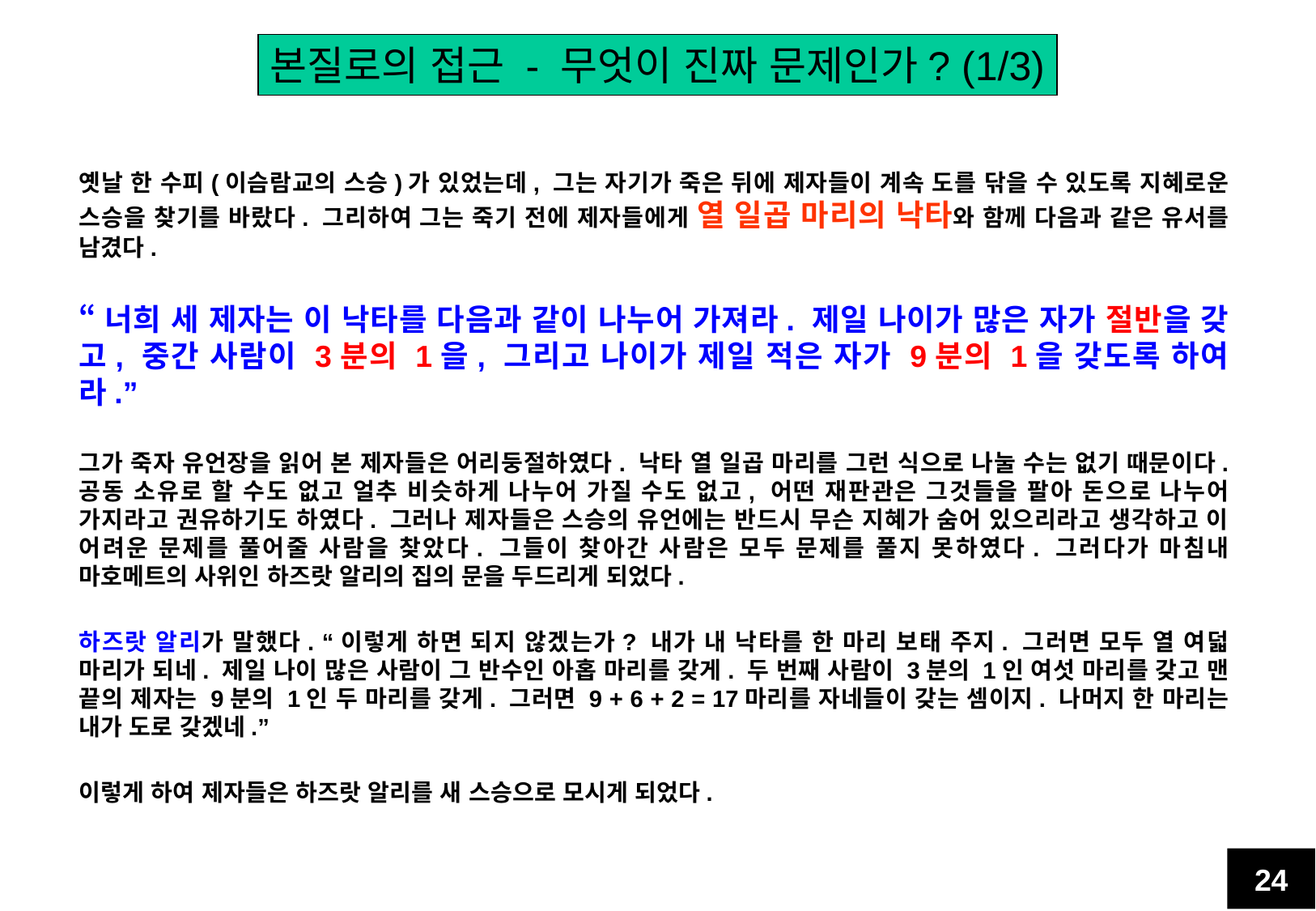

본질로의 접근 - 무엇이 진짜 문제인가? (1/3)
옛날 한 수피(이슴람교의 스승)가 있었는데, 그는 자기가 죽은 뒤에 제자들이 계속 도를 닦을 수 있도록 지혜로운 스승을 찾기를 바랐다. 그리하여 그는 죽기 전에 제자들에게 열 일곱 마리의 낙타와 함께 다음과 같은 유서를 남겼다.

“너희 세 제자는 이 낙타를 다음과 같이 나누어 가져라. 제일 나이가 많은 자가 절반을 갖고, 중간 사람이 3분의 1을, 그리고 나이가 제일 적은 자가 9분의 1을 갖도록 하여라.”

그가 죽자 유언장을 읽어 본 제자들은 어리둥절하였다. 낙타 열 일곱 마리를 그런 식으로 나눌 수는 없기 때문이다. 공동 소유로 할 수도 없고 얼추 비슷하게 나누어 가질 수도 없고, 어떤 재판관은 그것들을 팔아 돈으로 나누어 가지라고 권유하기도 하였다. 그러나 제자들은 스승의 유언에는 반드시 무슨 지혜가 숨어 있으리라고 생각하고 이 어려운 문제를 풀어줄 사람을 찾았다. 그들이 찾아간 사람은 모두 문제를 풀지 못하였다. 그러다가 마침내 마호메트의 사위인 하즈랏 알리의 집의 문을 두드리게 되었다.

하즈랏 알리가 말했다. “이렇게 하면 되지 않겠는가? 내가 내 낙타를 한 마리 보태 주지. 그러면 모두 열 여덟 마리가 되네. 제일 나이 많은 사람이 그 반수인 아홉 마리를 갖게. 두 번째 사람이 3분의 1인 여섯 마리를 갖고 맨 끝의 제자는 9분의 1인 두 마리를 갖게. 그러면 9 + 6 + 2 = 17마리를 자네들이 갖는 셈이지. 나머지 한 마리는 내가 도로 갖겠네.”

이렇게 하여 제자들은 하즈랏 알리를 새 스승으로 모시게 되었다.
24